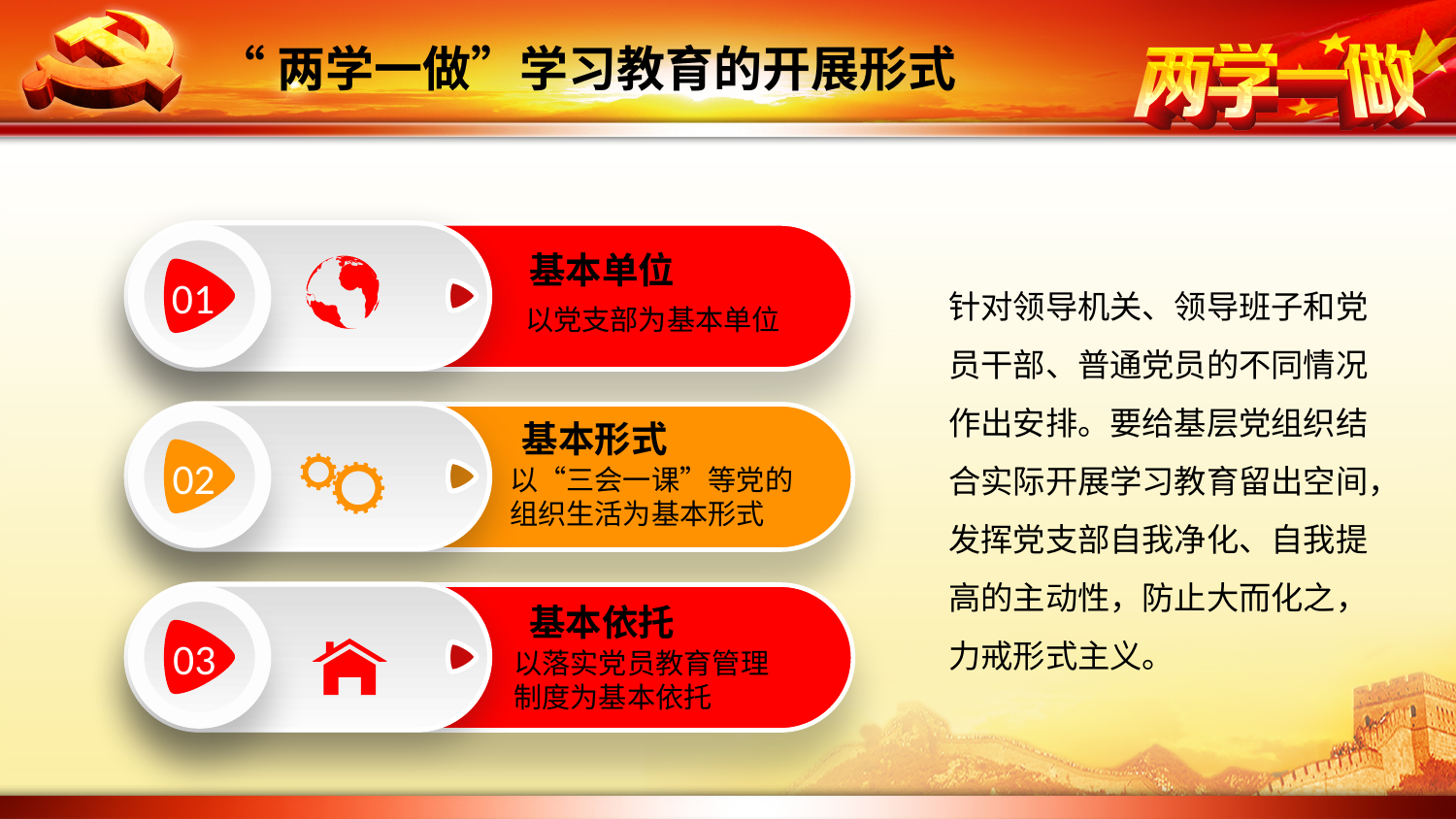

“两学一做”学习教育的开展形式

基本单位

01
以党支部为基本单位
针对领导机关、领导班子和党员干部、普通党员的不同情况作出安排。要给基层党组织结合实际开展学习教育留出空间，发挥党支部自我净化、自我提高的主动性，防止大而化之，力戒形式主义。

基本形式
02

以“三会一课”等党的组织生活为基本形式

基本依托
03

以落实党员教育管理制度为基本依托